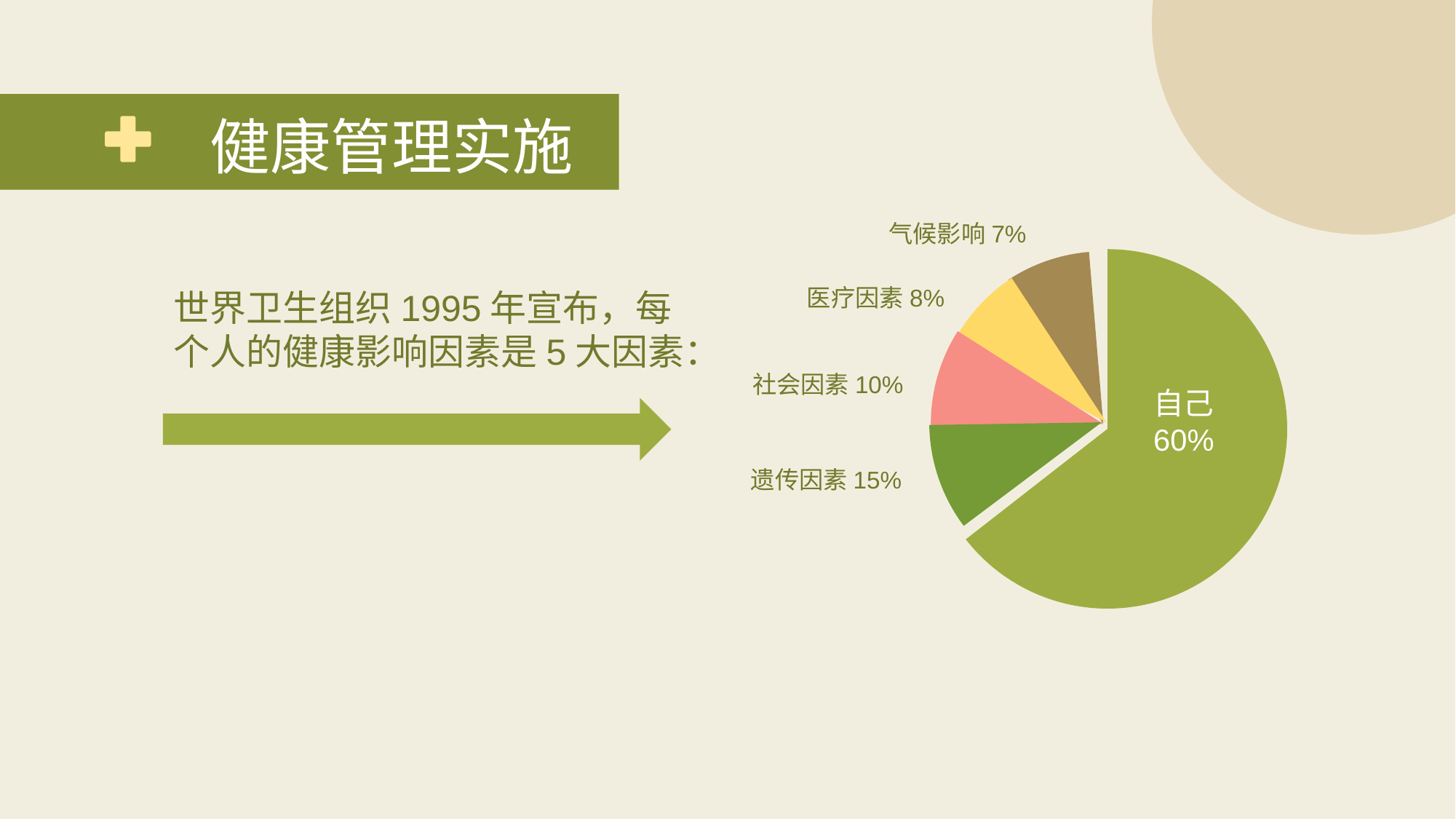

健康管理实施

气候影响7%

医疗因素8%
社会因素10%
自己60%
遗传因素15%
世界卫生组织1995年宣布，每个人的健康影响因素是5大因素：